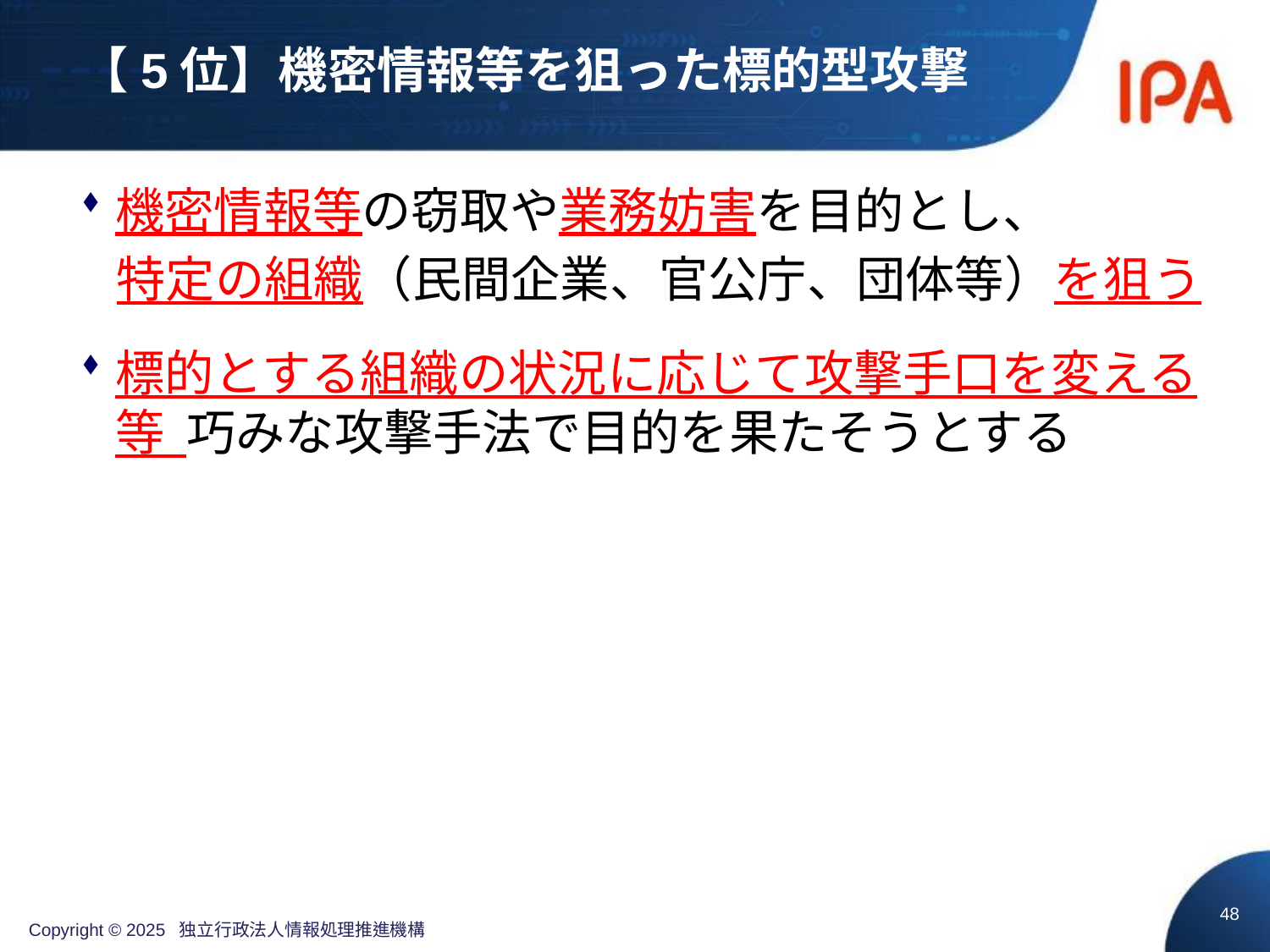

# 【5位】機密情報等を狙った標的型攻撃
機密情報等の窃取や業務妨害を目的とし、
	特定の組織（民間企業、官公庁、団体等）を狙う

標的とする組織の状況に応じて攻撃手口を変える等  巧みな攻撃手法で目的を果たそうとする
48
Copyright © 2025  独立行政法人情報処理推進機構